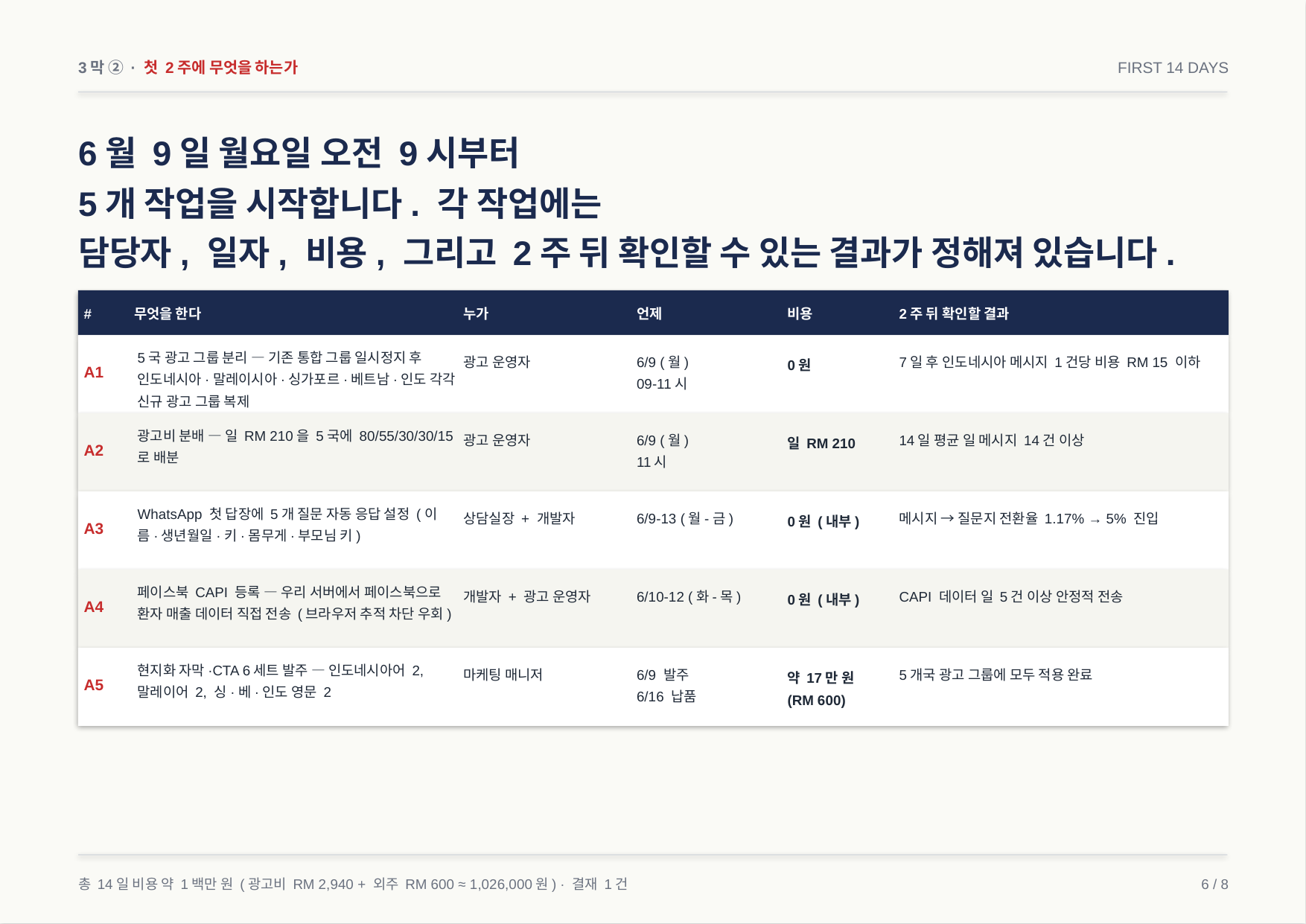

3막 ② · 첫 2주에 무엇을 하는가
FIRST 14 DAYS

6월 9일 월요일 오전 9시부터
5개 작업을 시작합니다. 각 작업에는
담당자, 일자, 비용, 그리고 2주 뒤 확인할 수 있는 결과가 정해져 있습니다.

#
무엇을 한다
누가
언제
비용
2주 뒤 확인할 결과

5국 광고 그룹 분리 — 기존 통합 그룹 일시정지 후 인도네시아·말레이시아·싱가포르·베트남·인도 각각 신규 광고 그룹 복제
광고 운영자
6/9 (월)
09-11시
7일 후 인도네시아 메시지 1건당 비용 RM 15 이하
0원
A1

광고비 분배 — 일 RM 210을 5국에 80/55/30/30/15로 배분
광고 운영자
6/9 (월)
11시
14일 평균 일 메시지 14건 이상
일 RM 210
A2

WhatsApp 첫 답장에 5개 질문 자동 응답 설정 (이름·생년월일·키·몸무게·부모님 키)
상담실장 + 개발자
6/9-13 (월-금)
메시지 → 질문지 전환율 1.17% → 5% 진입
0원 (내부)
A3

페이스북 CAPI 등록 — 우리 서버에서 페이스북으로 환자 매출 데이터 직접 전송 (브라우저 추적 차단 우회)
개발자 + 광고 운영자
6/10-12 (화-목)
CAPI 데이터 일 5건 이상 안정적 전송
0원 (내부)
A4

현지화 자막·CTA 6세트 발주 — 인도네시아어 2, 말레이어 2, 싱·베·인도 영문 2
마케팅 매니저
6/9 발주
6/16 납품
5개국 광고 그룹에 모두 적용 완료
약 17만 원
(RM 600)
A5

총 14일 비용 약 1백만 원 (광고비 RM 2,940 + 외주 RM 600 ≈ 1,026,000원) · 결재 1건
6 / 8